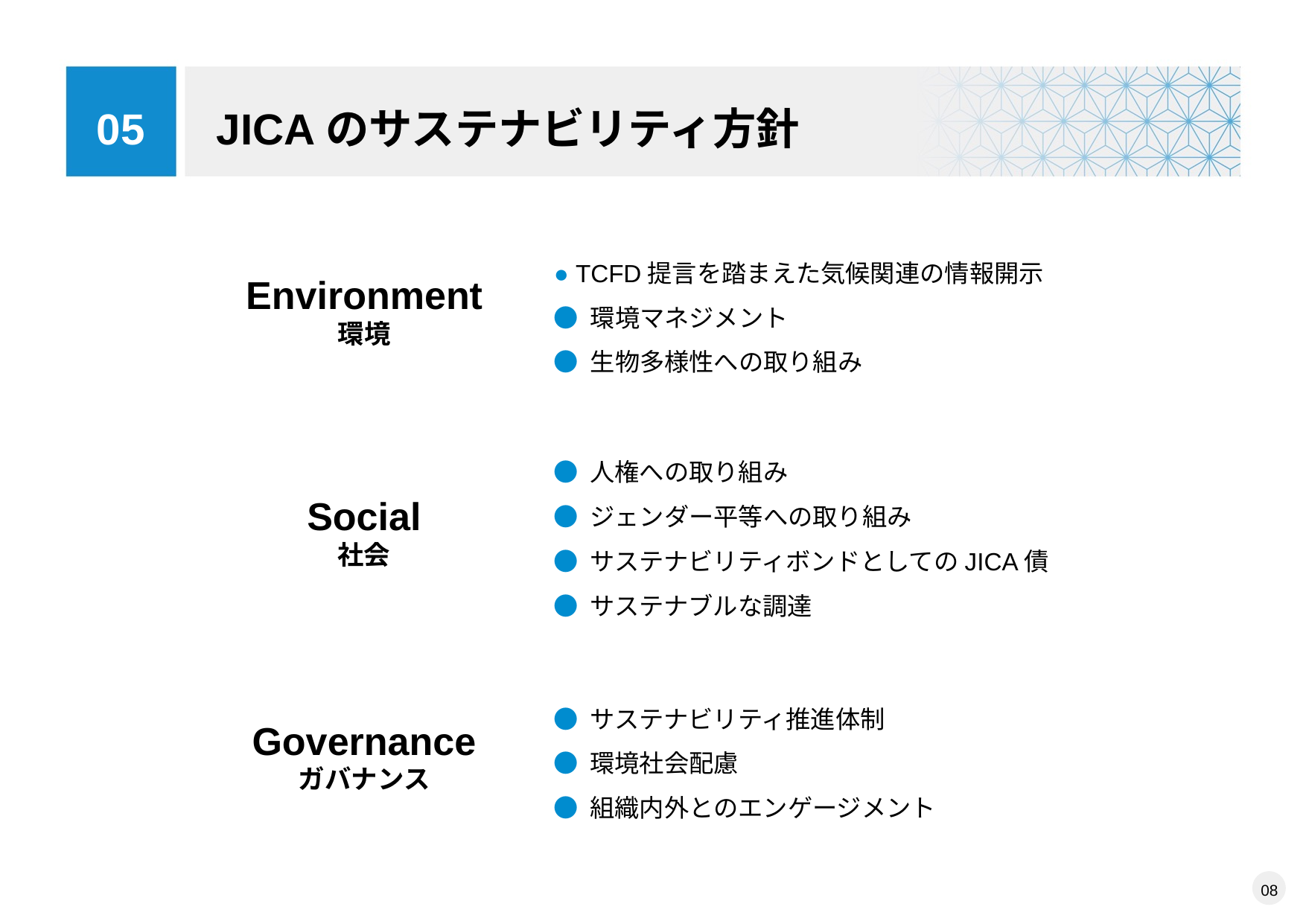

JICAのサステナビリティ方針
05

● TCFD提言を踏まえた気候関連の情報開示
● 環境マネジメント
● 生物多様性への取り組み
Environment
環境
● 人権への取り組み
● ジェンダー平等への取り組み
● サステナビリティボンドとしてのJICA債
● サステナブルな調達
Social
社会
● サステナビリティ推進体制
● 環境社会配慮
● 組織内外とのエンゲージメント
Governance
ガバナンス

08